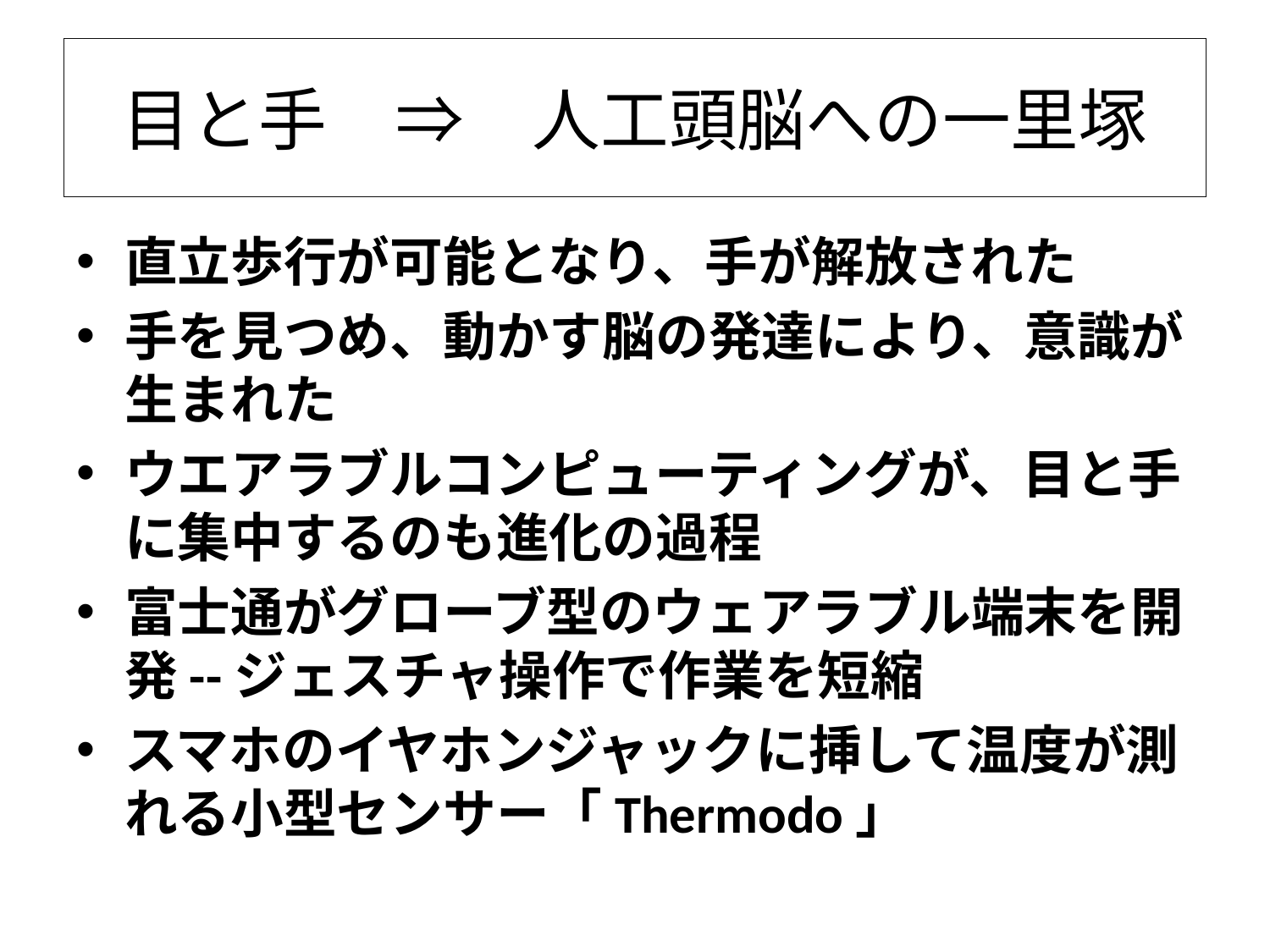

# 目と手　⇒　人工頭脳への一里塚
直立歩行が可能となり、手が解放された
手を見つめ、動かす脳の発達により、意識が生まれた
ウエアラブルコンピューティングが、目と手に集中するのも進化の過程
富士通がグローブ型のウェアラブル端末を開発--ジェスチャ操作で作業を短縮
スマホのイヤホンジャックに挿して温度が測れる小型センサー「Thermodo」